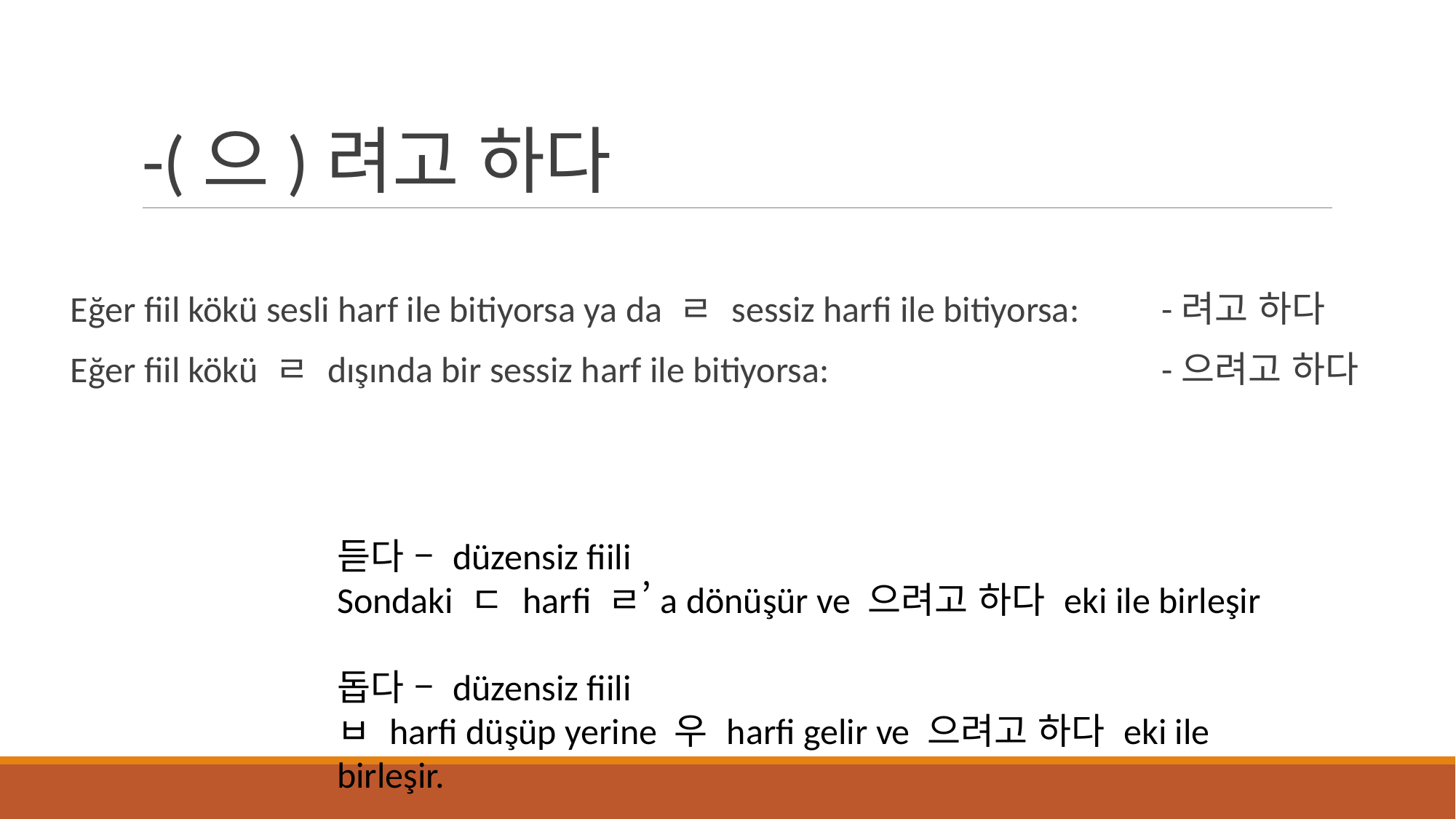

# -(으)려고 하다

Eğer fiil kökü sesli harf ile bitiyorsa ya da ㄹ sessiz harfi ile bitiyorsa:	-려고 하다
Eğer fiil kökü ㄹ dışında bir sessiz harf ile bitiyorsa:				-으려고 하다

듣다 – düzensiz fiili
Sondaki ㄷ harfi ㄹ’a dönüşür ve 으려고 하다 eki ile birleşir

돕다 – düzensiz fiili
ㅂ harfi düşüp yerine 우 harfi gelir ve 으려고 하다 eki ile birleşir.